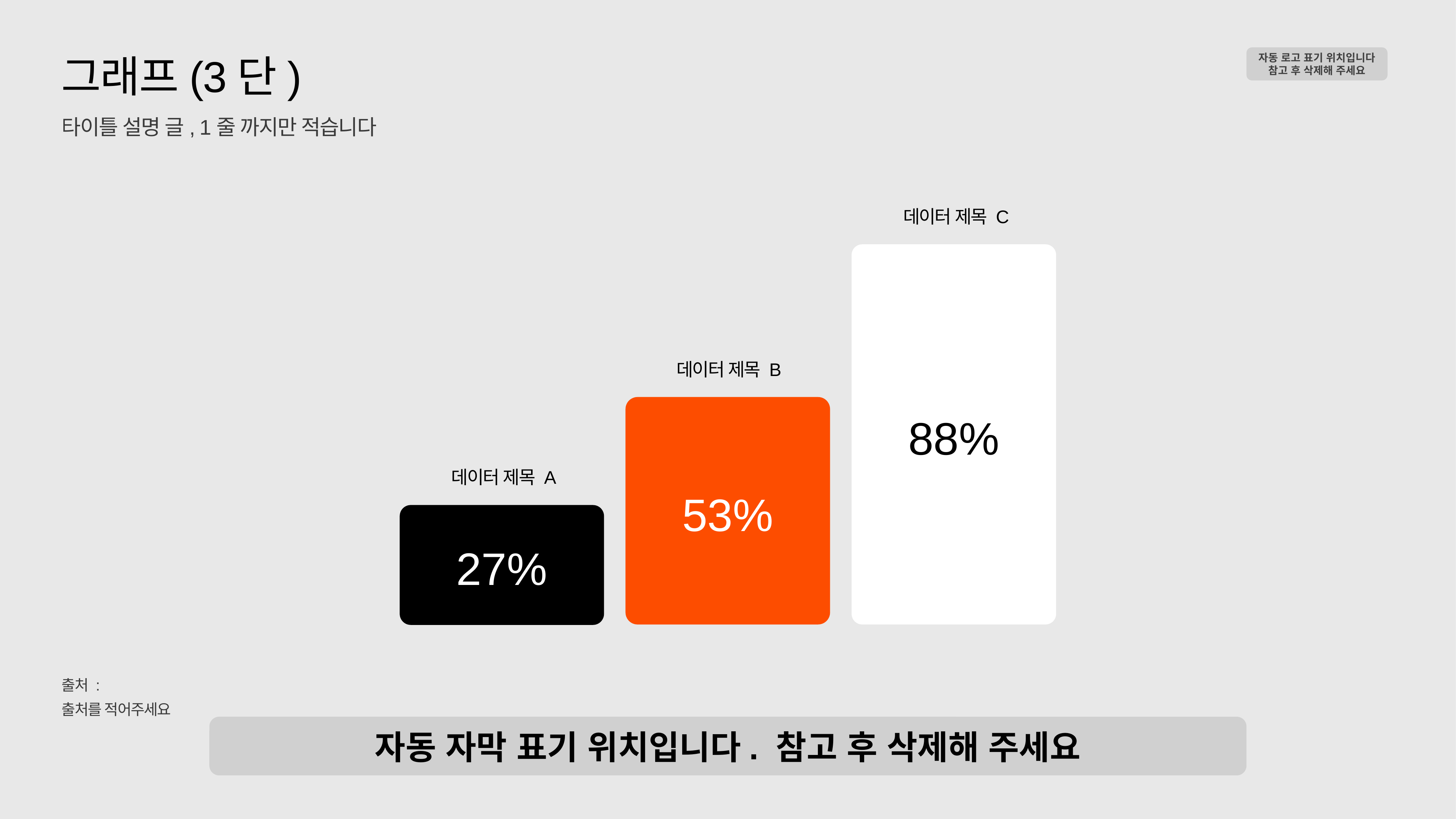

자동 로고 표기 위치입니다
참고 후 삭제해 주세요
그래프(3단)
타이틀 설명 글, 1줄 까지만 적습니다
데이터 제목 C
88%
데이터 제목 B
53%
데이터 제목 A
27%

출처 :
출처를 적어주세요
자동 자막 표기 위치입니다. 참고 후 삭제해 주세요